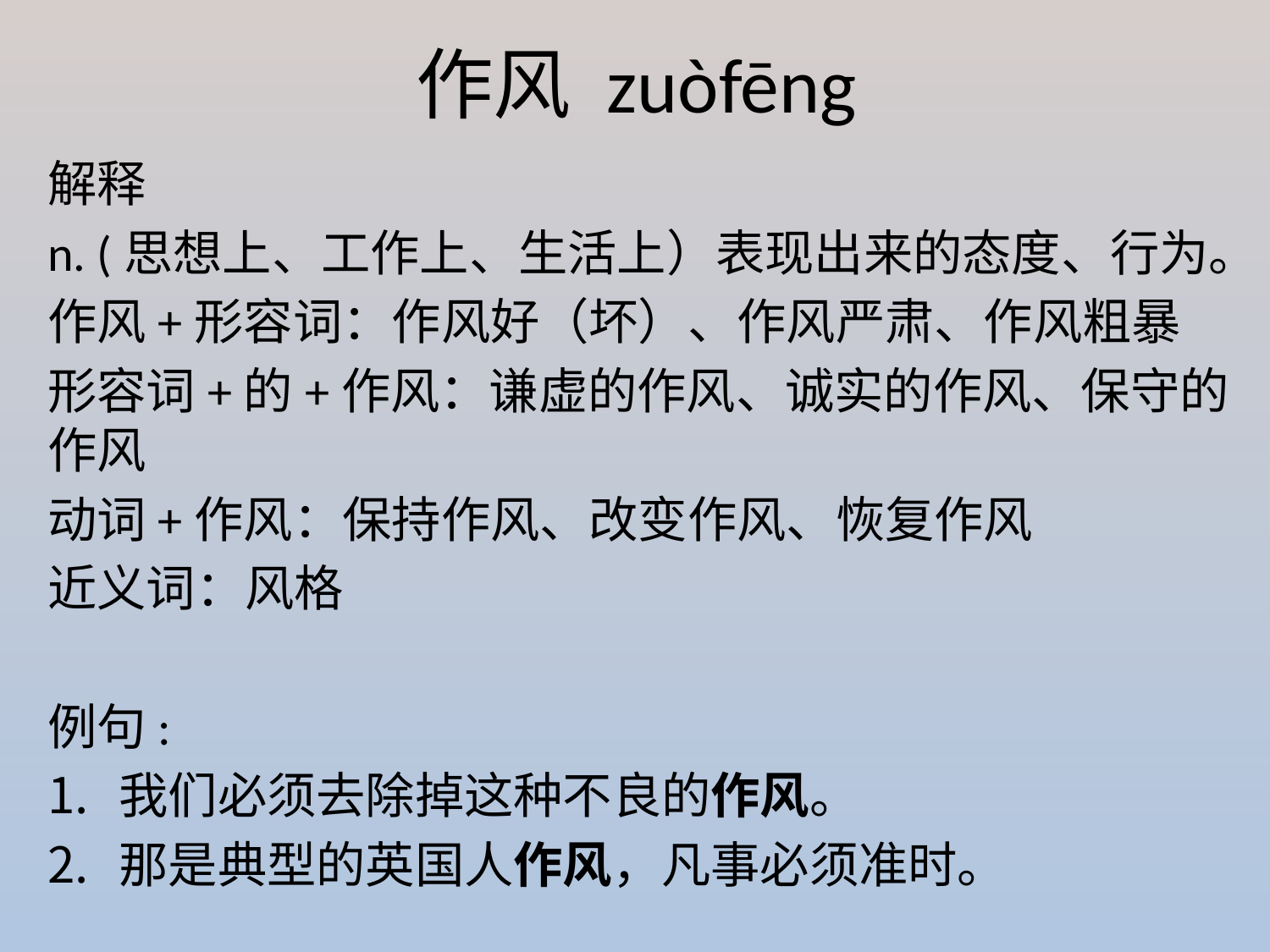

# 作风 zuòfēng
解释
n. (思想上、工作上、生活上）表现出来的态度、行为。
作风+形容词：作风好（坏）、作风严肃、作风粗暴
形容词+的+作风：谦虚的作风、诚实的作风、保守的作风
动词+作风：保持作风、改变作风、恢复作风
近义词：风格

例句:
我们必须去除掉这种不良的作风。
那是典型的英国人作风，凡事必须准时。